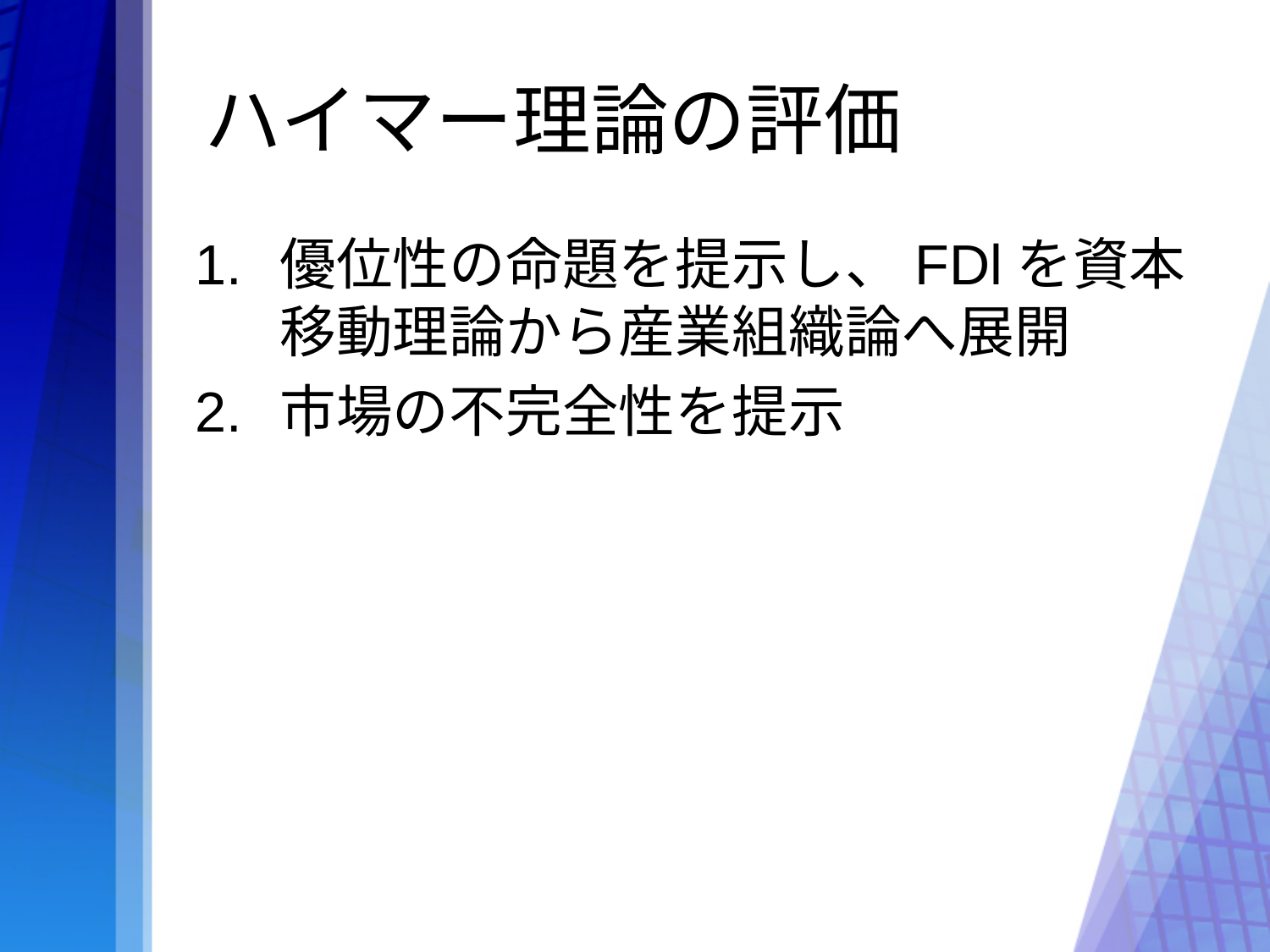

# ハイマー理論の評価
優位性の命題を提示し、FDlを資本移動理論から産業組織論へ展開
市場の不完全性を提示